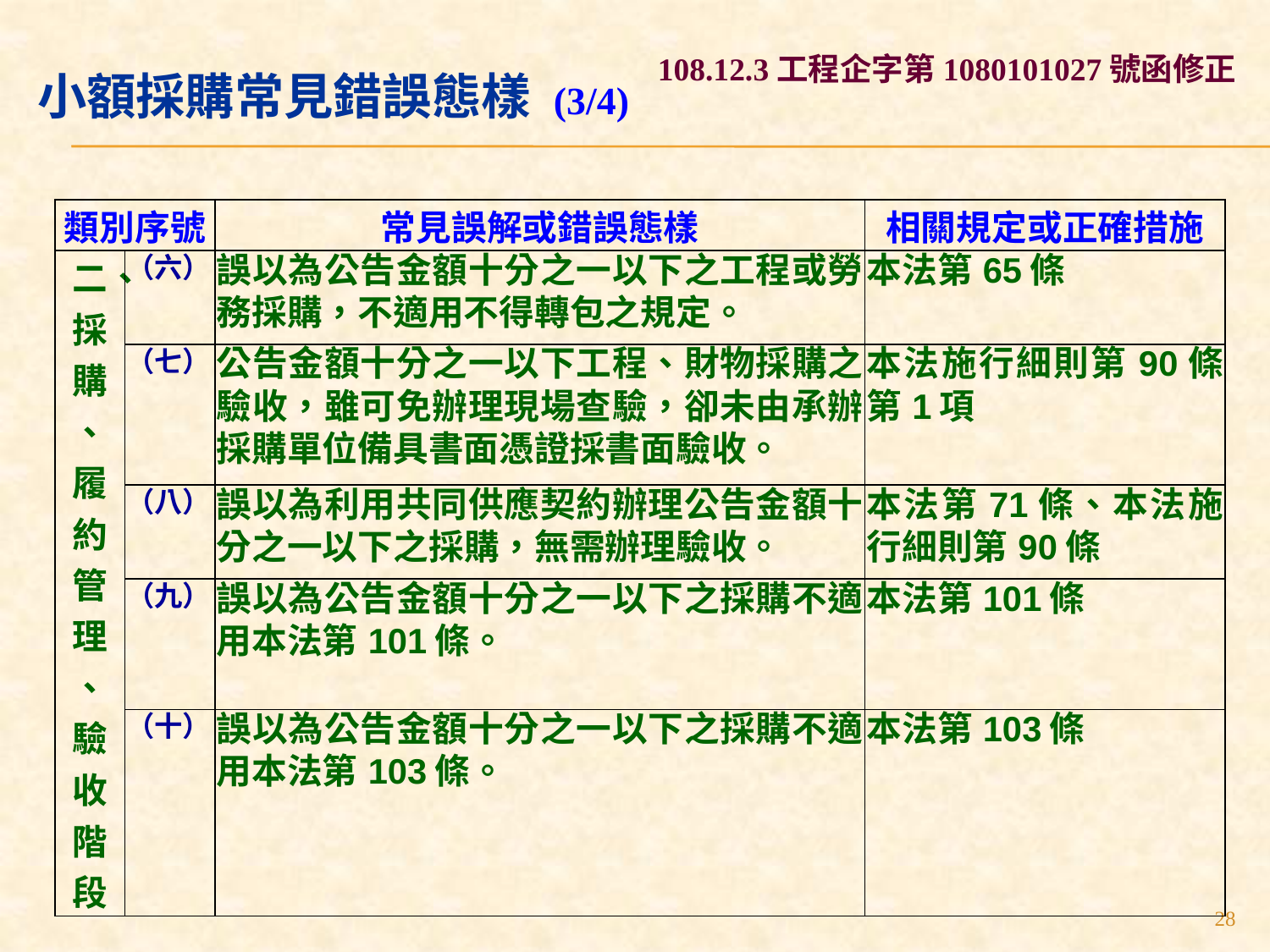

108.12.3工程企字第1080101027號函修正
# 小額採購常見錯誤態樣 (3/4)
| 類別序號 |  | 常見誤解或錯誤態樣 | 相關規定或正確措施 |
| --- | --- | --- | --- |
| 二、採購 、履約管理 、驗收階段 | （六） | 誤以為公告金額十分之一以下之工程或勞務採購，不適用不得轉包之規定。 | 本法第65條 |
|  | （七） | 公告金額十分之一以下工程、財物採購之驗收，雖可免辦理現場查驗，卻未由承辦採購單位備具書面憑證採書面驗收。 | 本法施行細則第90條第1項 |
|  | （八） | 誤以為利用共同供應契約辦理公告金額十分之一以下之採購，無需辦理驗收。 | 本法第71條、本法施行細則第90條 |
|  | （九） | 誤以為公告金額十分之一以下之採購不適用本法第101條。 | 本法第101條 |
|  | （十） | 誤以為公告金額十分之一以下之採購不適用本法第103條。 | 本法第103條 |
28